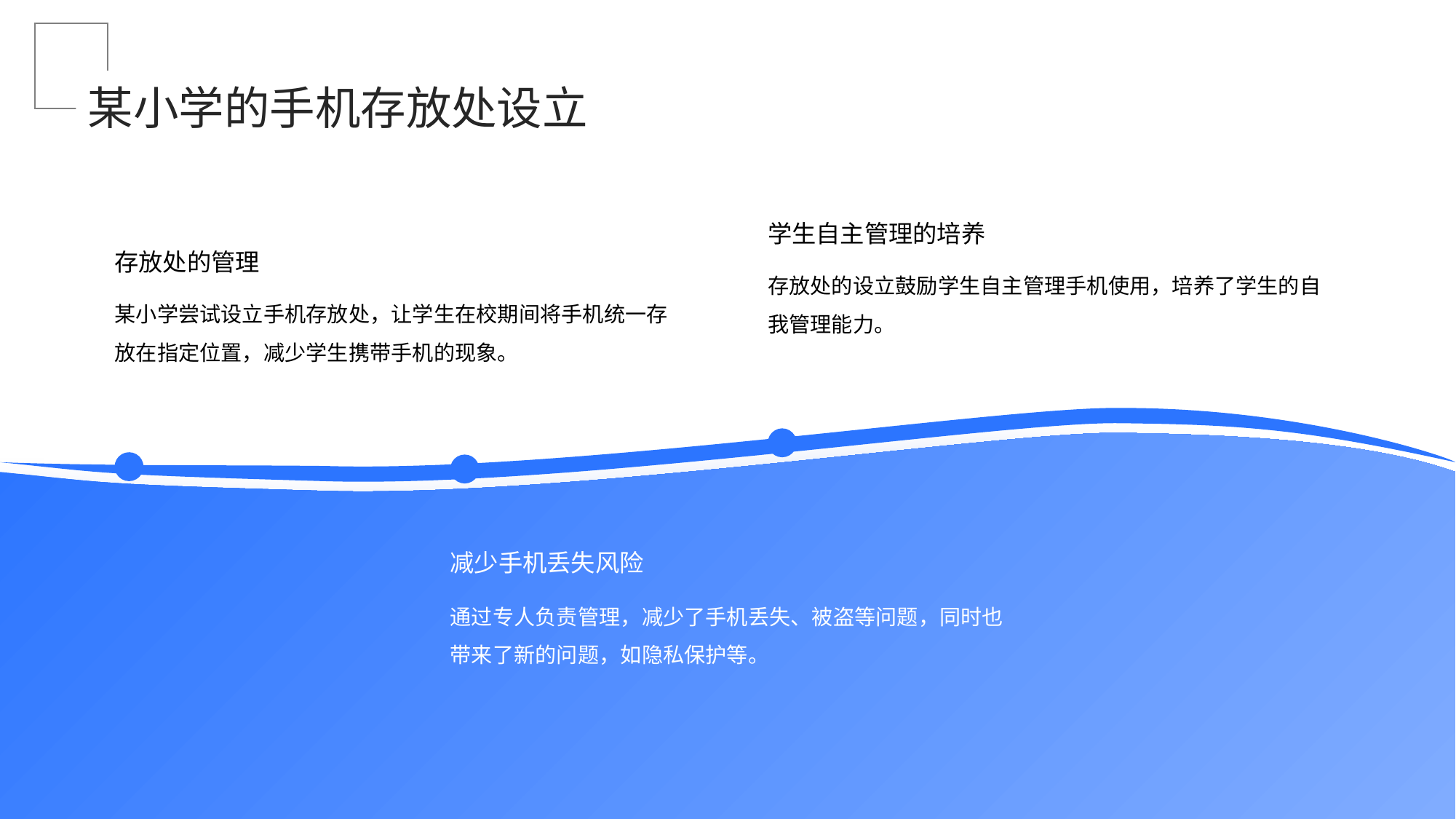

某小学的手机存放处设立
学生自主管理的培养
存放处的管理
存放处的设立鼓励学生自主管理手机使用，培养了学生的自我管理能力。
某小学尝试设立手机存放处，让学生在校期间将手机统一存放在指定位置，减少学生携带手机的现象。

减少手机丢失风险
通过专人负责管理，减少了手机丢失、被盗等问题，同时也带来了新的问题，如隐私保护等。